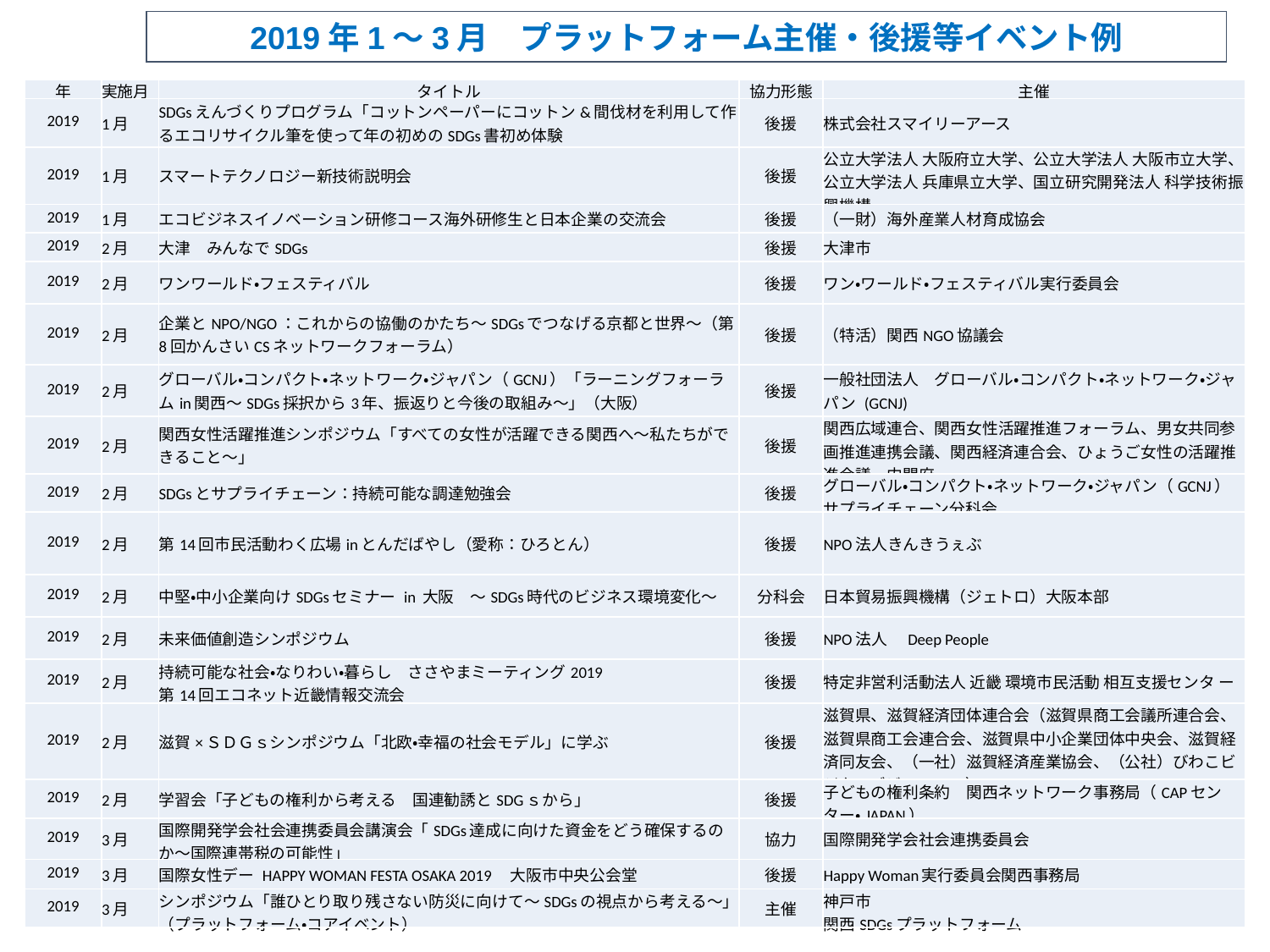

2019年1～3月　プラットフォーム主催・後援等イベント例
| 年 | 実施月 | タイトル | 協力形態 | 主催 |
| --- | --- | --- | --- | --- |
| 2019 | 1月 | SDGsえんづくりプログラム「コットンペーパーにコットン&間伐材を利用して作るエコリサイクル筆を使って年の初めのSDGs書初め体験 | 後援 | 株式会社スマイリーアース |
| 2019 | 1月 | スマートテクノロジー新技術説明会 | 後援 | 公立大学法人 大阪府立大学、公立大学法人 大阪市立大学、公立大学法人 兵庫県立大学、国立研究開発法人 科学技術振興機構 |
| 2019 | 1月 | エコビジネスイノベーション研修コース海外研修生と日本企業の交流会 | 後援 | （一財）海外産業人材育成協会 |
| 2019 | 2月 | 大津　みんなでSDGs | 後援 | 大津市 |
| 2019 | 2月 | ワンワールド・フェスティバル | 後援 | ワン・ワールド・フェスティバル実行委員会 |
| 2019 | 2月 | 企業とNPO/NGO：これからの協働のかたち～SDGsでつなげる京都と世界～（第8回かんさいCSネットワークフォーラム） | 後援 | （特活）関西NGO協議会 |
| 2019 | 2月 | グローバル・コンパクト・ネットワーク・ジャパン（GCNJ）「ラーニングフォーラムin関西～SDGs採択から3年、振返りと今後の取組み～」（大阪） | 後援 | 一般社団法人　グローバル・コンパクト・ネットワーク・ジャパン (GCNJ) |
| 2019 | 2月 | 関西女性活躍推進シンポジウム「すべての女性が活躍できる関西へ～私たちができること～」 | 後援 | 関西広域連合、関西女性活躍推進フォーラム、男女共同参画推進連携会議、関西経済連合会、ひょうご女性の活躍推進会議、内閣府 |
| 2019 | 2月 | SDGsとサプライチェーン：持続可能な調達勉強会 | 後援 | グローバル・コンパクト・ネットワーク・ジャパン（GCNJ）サプライチェーン分科会 |
| 2019 | 2月 | 第14回市民活動わく広場inとんだばやし（愛称：ひろとん） | 後援 | NPO法人きんきうぇぶ |
| 2019 | 2月 | 中堅・中小企業向けSDGsセミナー in 大阪　～SDGs時代のビジネス環境変化～ | 分科会 | 日本貿易振興機構（ジェトロ）大阪本部 |
| 2019 | 2月 | 未来価値創造シンポジウム | 後援 | NPO法人　Deep People |
| 2019 | 2月 | 持続可能な社会・なりわい・暮らし　ささやまミーティング2019 第14回エコネット近畿情報交流会 | 後援 | 特定非営利活動法人 近畿 環境市民活動 相互支援センタ ー |
| 2019 | 2月 | 滋賀×ＳＤＧｓシンポジウム「北欧・幸福の社会モデル」に学ぶ | 後援 | 滋賀県、滋賀経済団体連合会（滋賀県商工会議所連合会、滋賀県商工会連合会、滋賀県中小企業団体中央会、滋賀経済同友会、（一社）滋賀経済産業協会、（公社）びわこビジターズビューロー） |
| 2019 | 2月 | 学習会「子どもの権利から考える　国連勧誘とSDGｓから」 | 後援 | 子どもの権利条約　関西ネットワーク事務局（CAPセンター・JAPAN） |
| 2019 | 3月 | 国際開発学会社会連携委員会講演会「SDGs達成に向けた資金をどう確保するのか～国際連帯税の可能性」 | 協力 | 国際開発学会社会連携委員会 |
| 2019 | 3月 | 国際女性デー HAPPY WOMAN FESTA OSAKA 2019　大阪市中央公会堂 | 後援 | Happy Woman実行委員会関西事務局 |
| 2019 | 3月 | シンポジウム「誰ひとり取り残さない防災に向けて～SDGsの視点から考える～」（プラットフォーム・コアイベント） | 主催 | 神戸市 関西SDGsプラットフォーム |
9